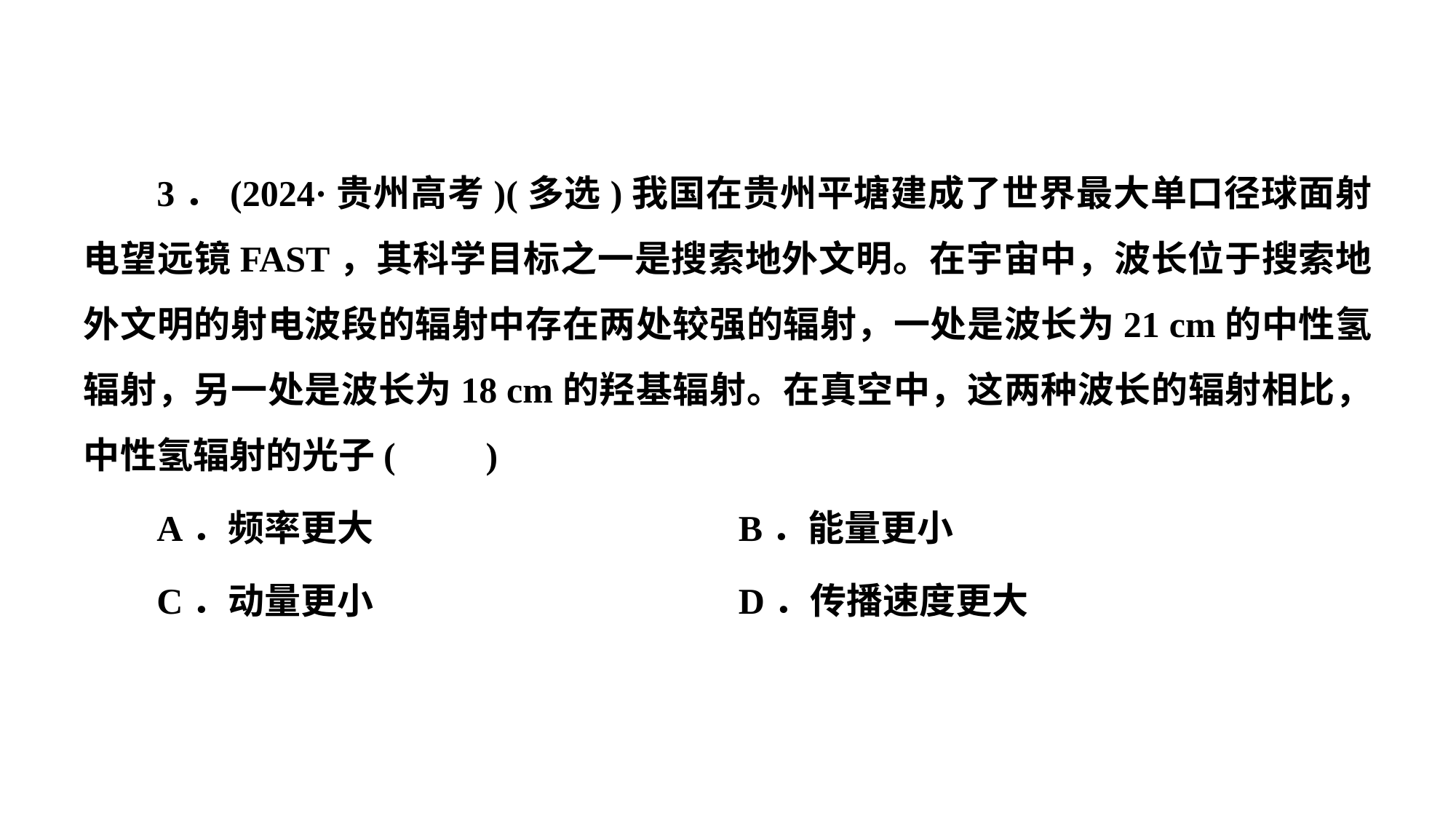

3．(2024·贵州高考)(多选)我国在贵州平塘建成了世界最大单口径球面射电望远镜FAST，其科学目标之一是搜索地外文明。在宇宙中，波长位于搜索地外文明的射电波段的辐射中存在两处较强的辐射，一处是波长为21 cm的中性氢辐射，另一处是波长为18 cm的羟基辐射。在真空中，这两种波长的辐射相比，中性氢辐射的光子(　　)
A．频率更大　　　　　　		B．能量更小
C．动量更小  				D．传播速度更大